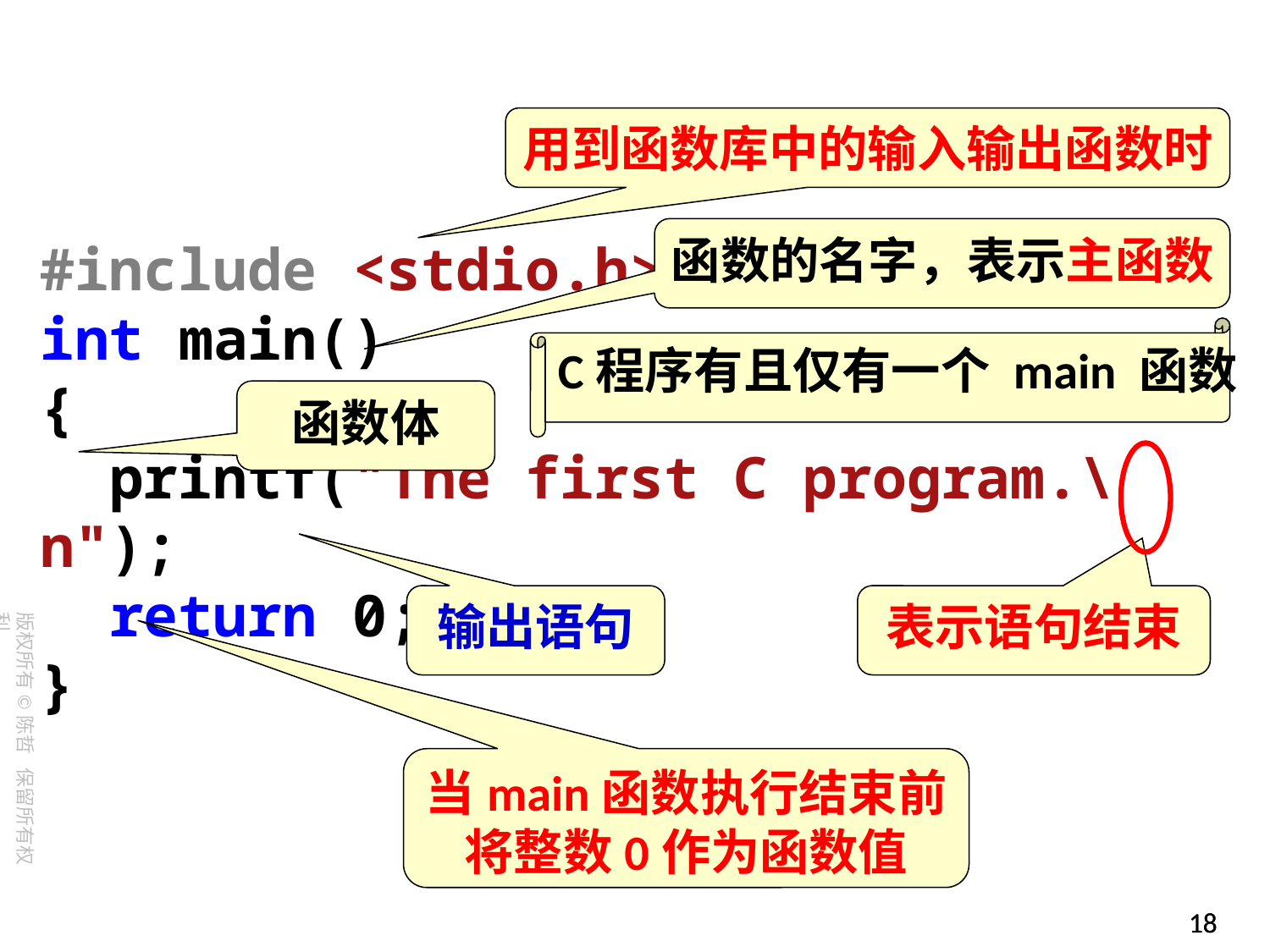

用到函数库中的输入输出函数时
函数的名字，表示主函数
#include <stdio.h>
int main()
{
  printf("The first C program.\n");
  return 0;
}
C程序有且仅有一个 main 函数
函数体

输出语句
表示语句结束
当main函数执行结束前
将整数0作为函数值
18
18